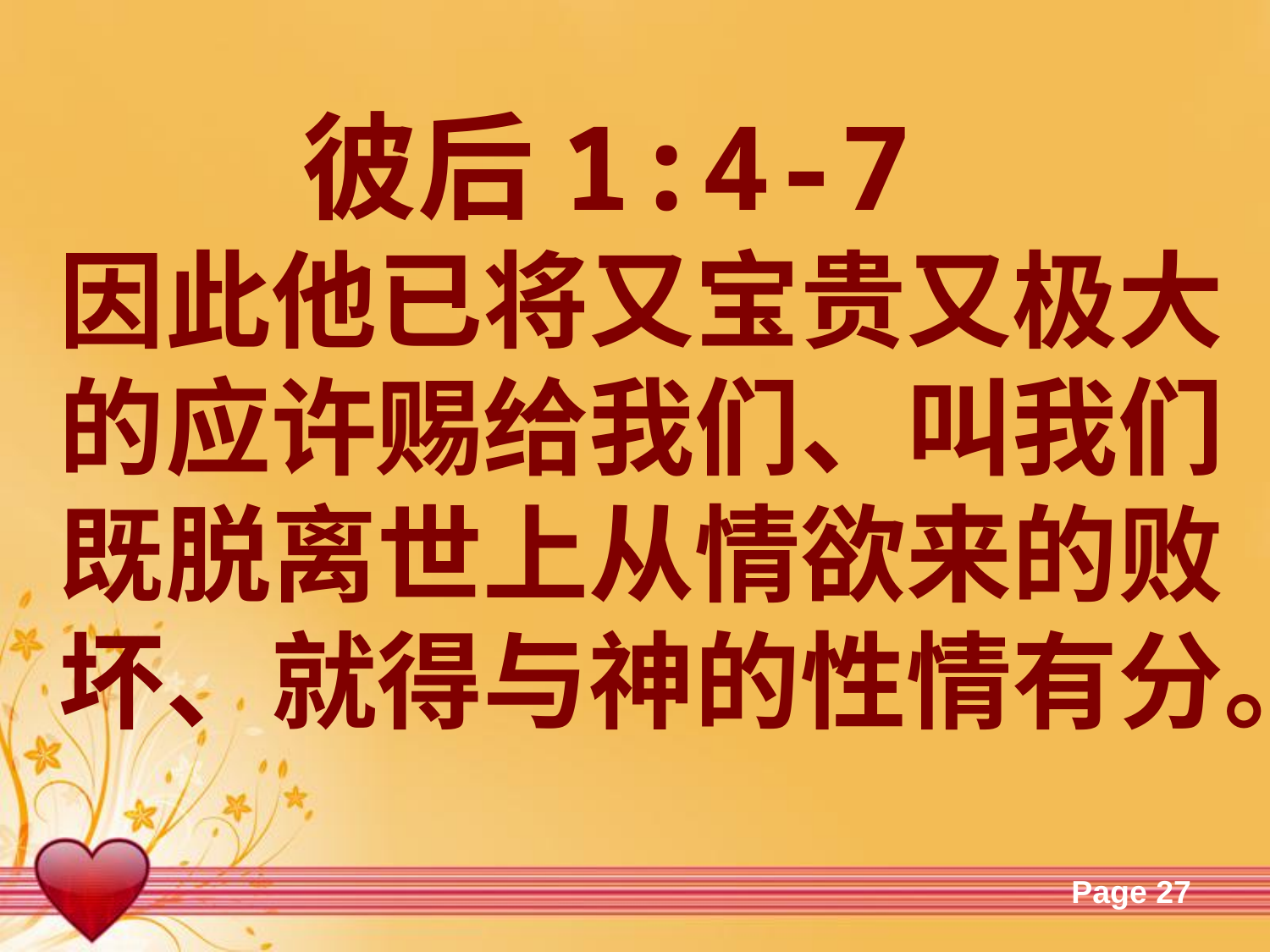

彼后1:4-7
因此他已将又宝贵又极大的应许赐给我们、叫我们既脱离世上从情欲来的败坏、就得与神的性情有分。